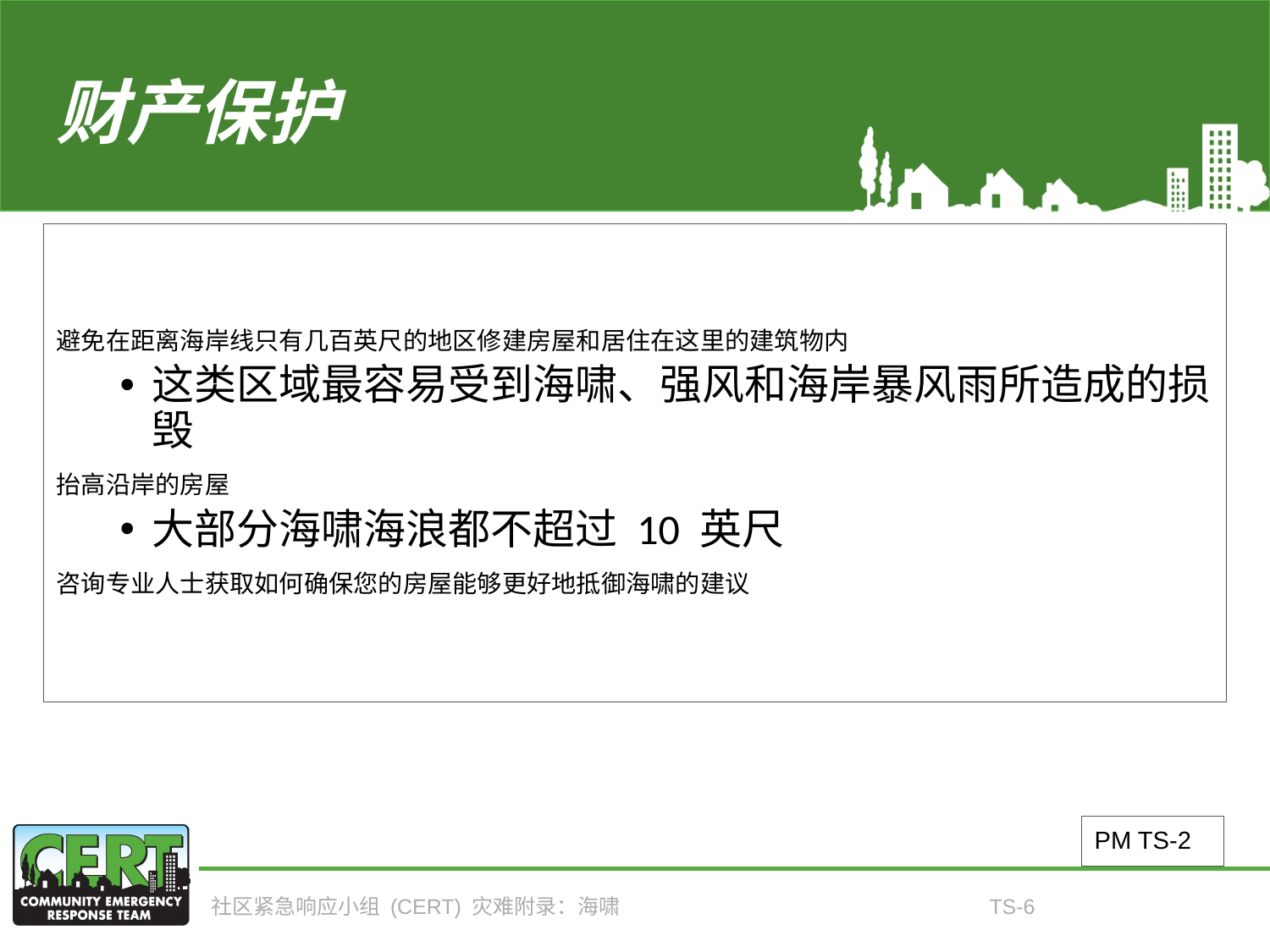

# 财产保护
避免在距离海岸线只有几百英尺的地区修建房屋和居住在这里的建筑物内
这类区域最容易受到海啸、强风和海岸暴风雨所造成的损毁
抬高沿岸的房屋
大部分海啸海浪都不超过 10 英尺
咨询专业人士获取如何确保您的房屋能够更好地抵御海啸的建议
PM TS-2
社区紧急响应小组 (CERT) 灾难附录：海啸
TS-6